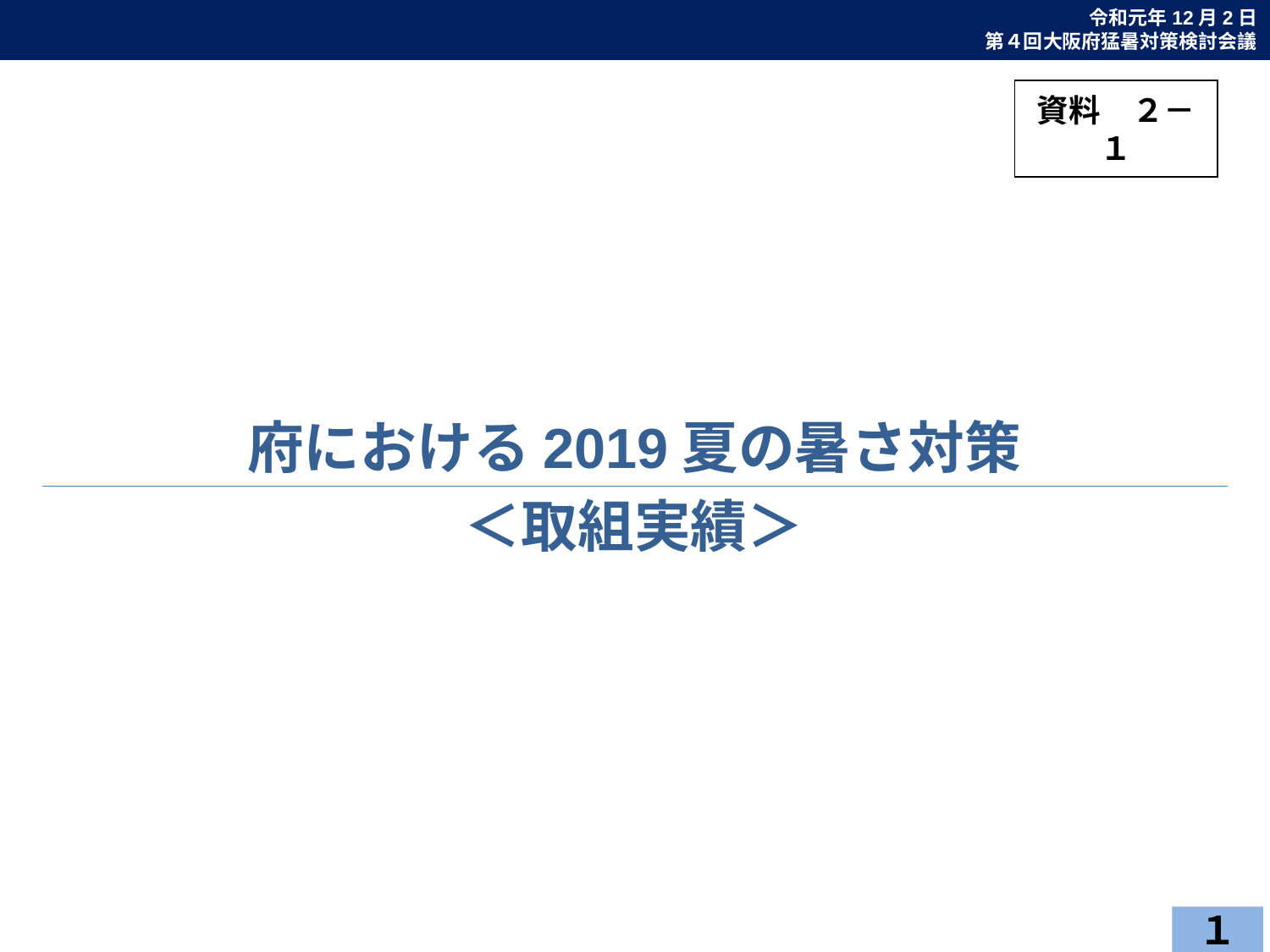

令和元年12月2日
第４回大阪府猛暑対策検討会議
資料　２－１
府における2019夏の暑さ対策
＜取組実績＞
１